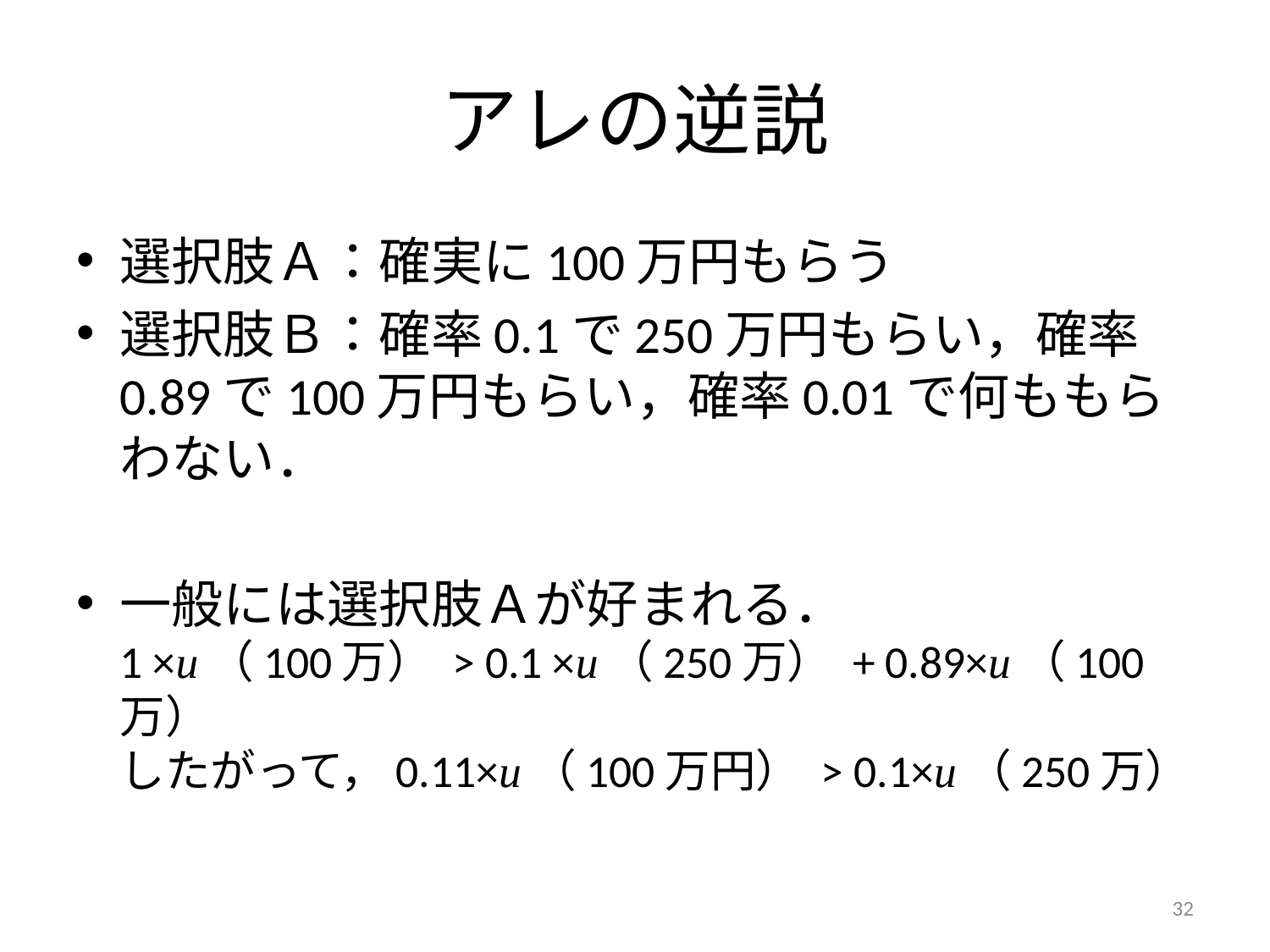

# アレの逆説
選択肢Ａ：確実に100万円もらう
選択肢Ｂ：確率0.1で250万円もらい，確率0.89で100万円もらい，確率0.01で何ももらわない．

一般には選択肢Ａが好まれる．
1 ×u（100万） > 0.1 ×u（250万） + 0.89×u（100万）
したがって，0.11×u（100万円） > 0.1×u（250万）
32